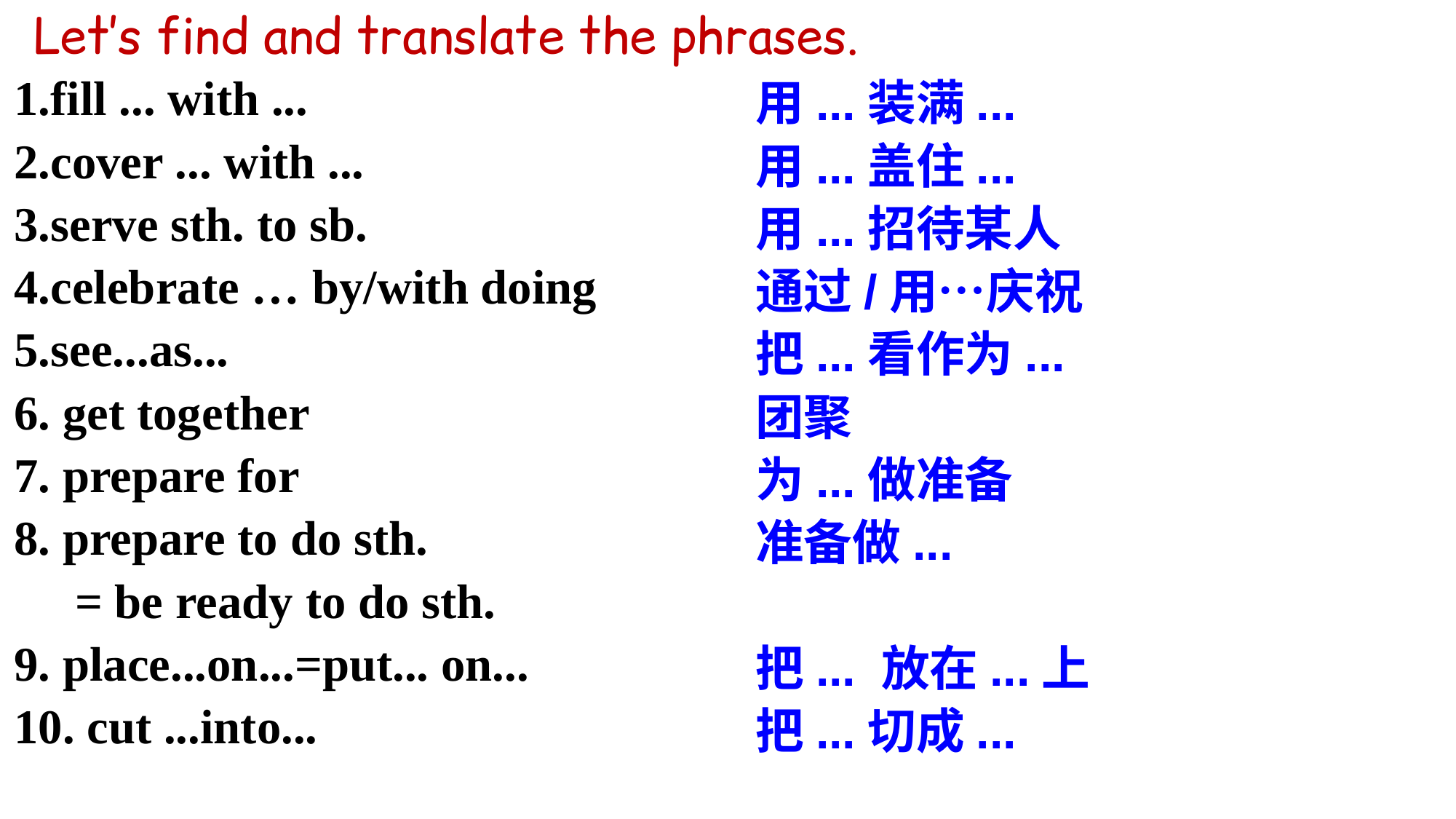

Let’s find and translate the phrases.
1.fill ... with ...
2.cover ... with ...
3.serve sth. to sb.
4.celebrate … by/with doing
5.see...as...
6. get together
7. prepare for
8. prepare to do sth.
     = be ready to do sth.
9. place...on...=put... on...
10. cut ...into...

用...装满...
用...盖住...
用...招待某人
通过/用…庆祝
把...看作为...
团聚
为...做准备
准备做...

把... 放在...上
把...切成...